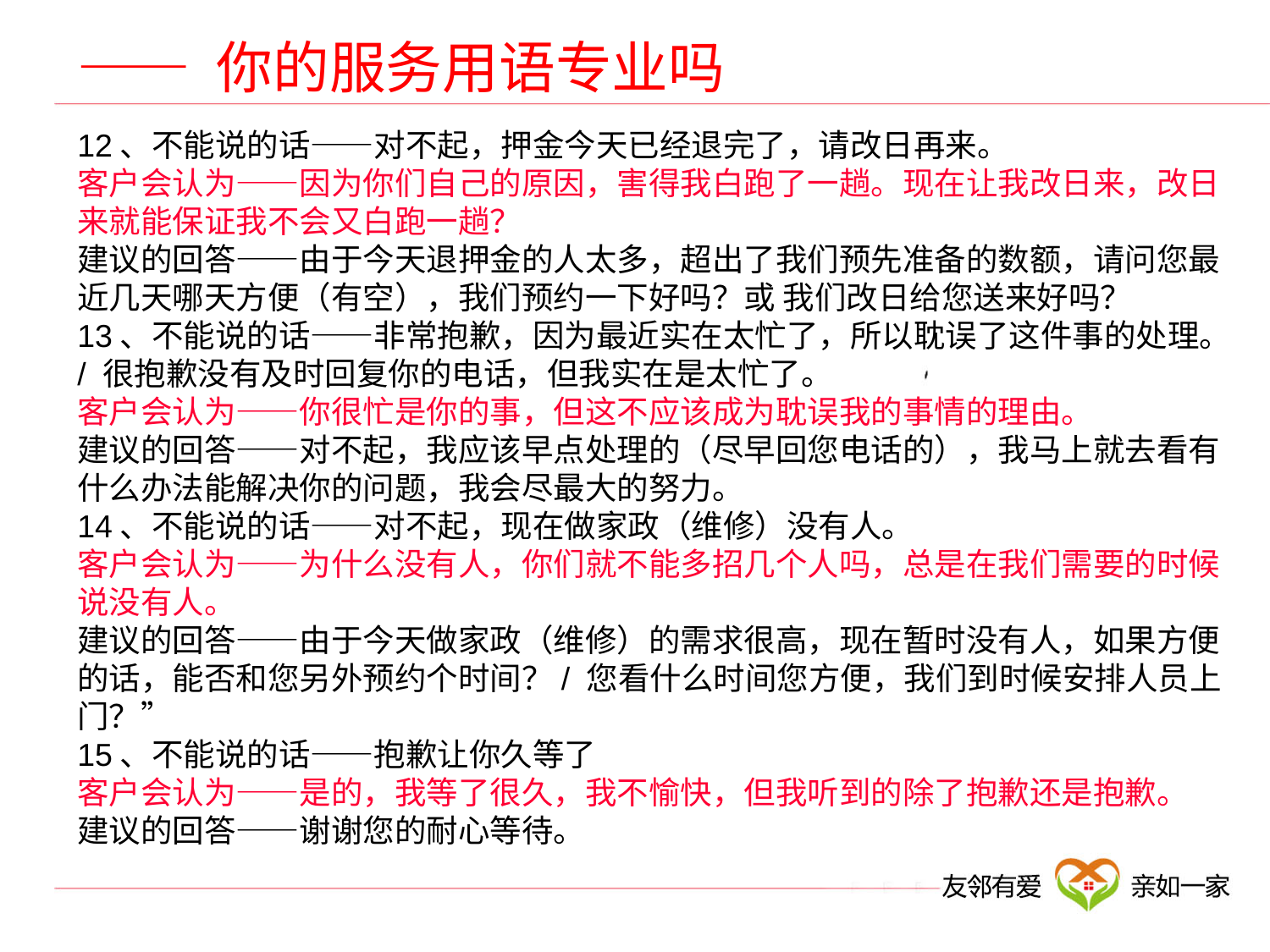

—— 你的服务用语专业吗
12、不能说的话——对不起，押金今天已经退完了，请改日再来。
客户会认为——因为你们自己的原因，害得我白跑了一趟。现在让我改日来，改日来就能保证我不会又白跑一趟？
建议的回答——由于今天退押金的人太多，超出了我们预先准备的数额，请问您最近几天哪天方便（有空），我们预约一下好吗？或 我们改日给您送来好吗？
13、不能说的话——非常抱歉，因为最近实在太忙了，所以耽误了这件事的处理。 / 很抱歉没有及时回复你的电话，但我实在是太忙了。
客户会认为——你很忙是你的事，但这不应该成为耽误我的事情的理由。
建议的回答——对不起，我应该早点处理的（尽早回您电话的），我马上就去看有什么办法能解决你的问题，我会尽最大的努力。
14、不能说的话——对不起，现在做家政（维修）没有人。
客户会认为——为什么没有人，你们就不能多招几个人吗，总是在我们需要的时候说没有人。
建议的回答——由于今天做家政（维修）的需求很高，现在暂时没有人，如果方便的话，能否和您另外预约个时间？/ 您看什么时间您方便，我们到时候安排人员上门？”
15、不能说的话——抱歉让你久等了
客户会认为——是的，我等了很久，我不愉快，但我听到的除了抱歉还是抱歉。
建议的回答——谢谢您的耐心等待。